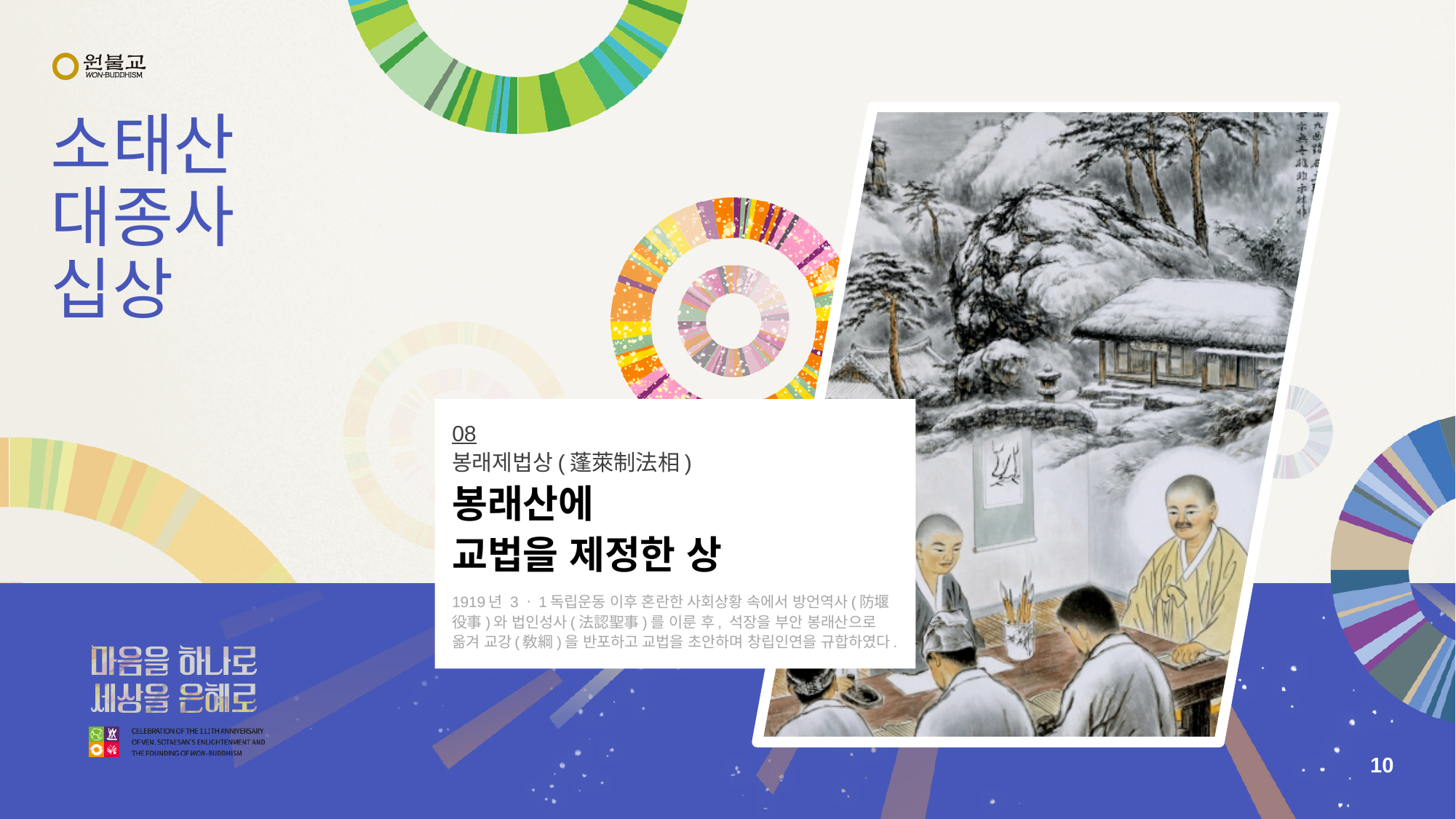

# 소태산 대종사 십상

08
봉래제법상(蓬萊制法相)
봉래산에
교법을 제정한 상
1919년 3ㆍ1독립운동 이후 혼란한 사회상황 속에서 방언역사(防堰役事)와 법인성사(法認聖事)를 이룬 후, 석장을 부안 봉래산으로 옮겨 교강(敎綱)을 반포하고 교법을 초안하며 창립인연을 규합하였다.
10